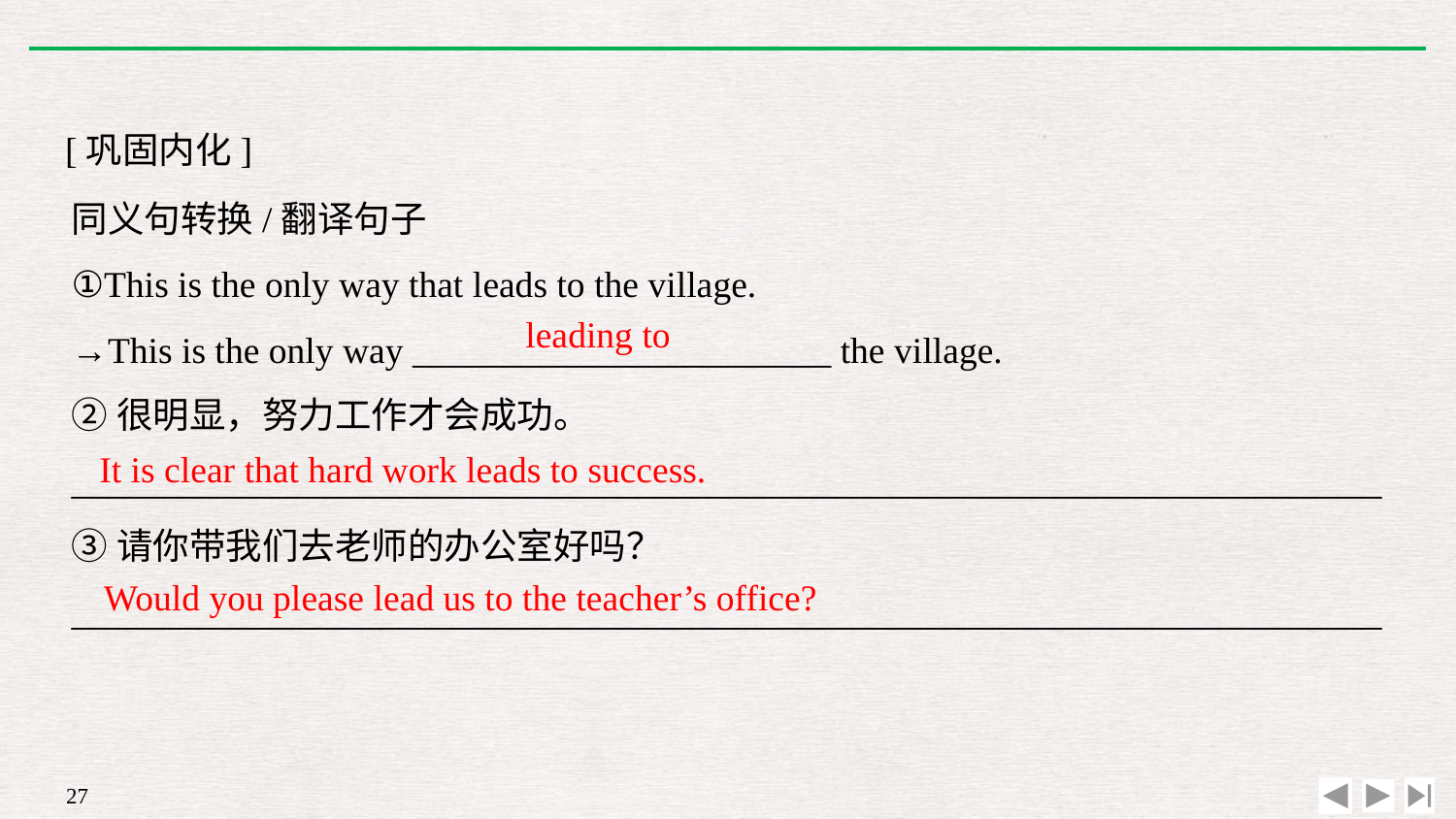

[巩固内化]
同义句转换/翻译句子
①This is the only way that leads to the village.
→This is the only way _______________________ the village.
②很明显，努力工作才会成功。
________________________________________________________________________
③请你带我们去老师的办公室好吗？
________________________________________________________________________
leading to
It is clear that hard work leads to success.
Would you please lead us to the teacher’s office?